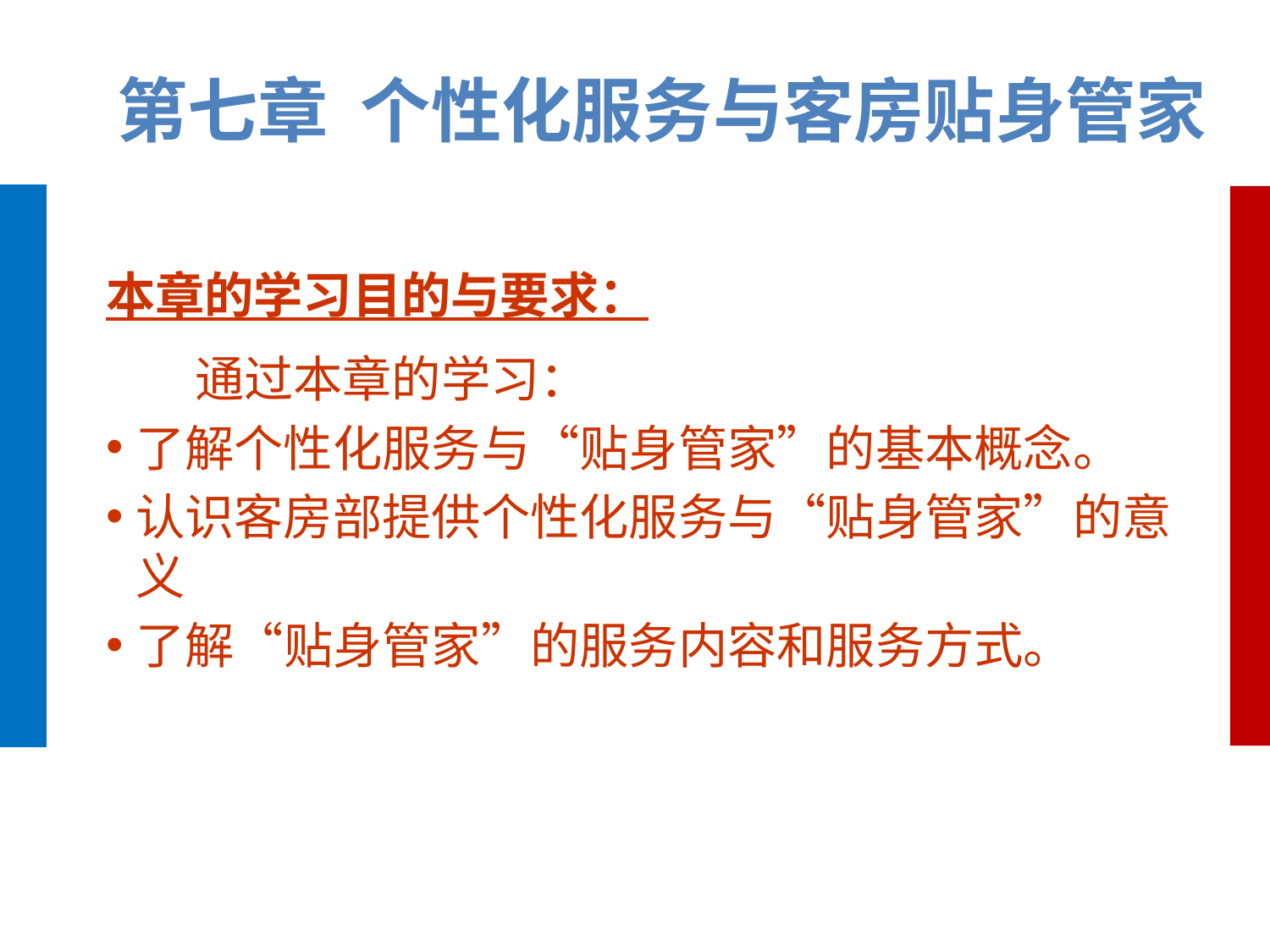

第七章  个性化服务与客房贴身管家

本章的学习目的与要求：
       通过本章的学习：
了解个性化服务与“贴身管家”的基本概念。
认识客房部提供个性化服务与“贴身管家”的意义
了解“贴身管家”的服务内容和服务方式。